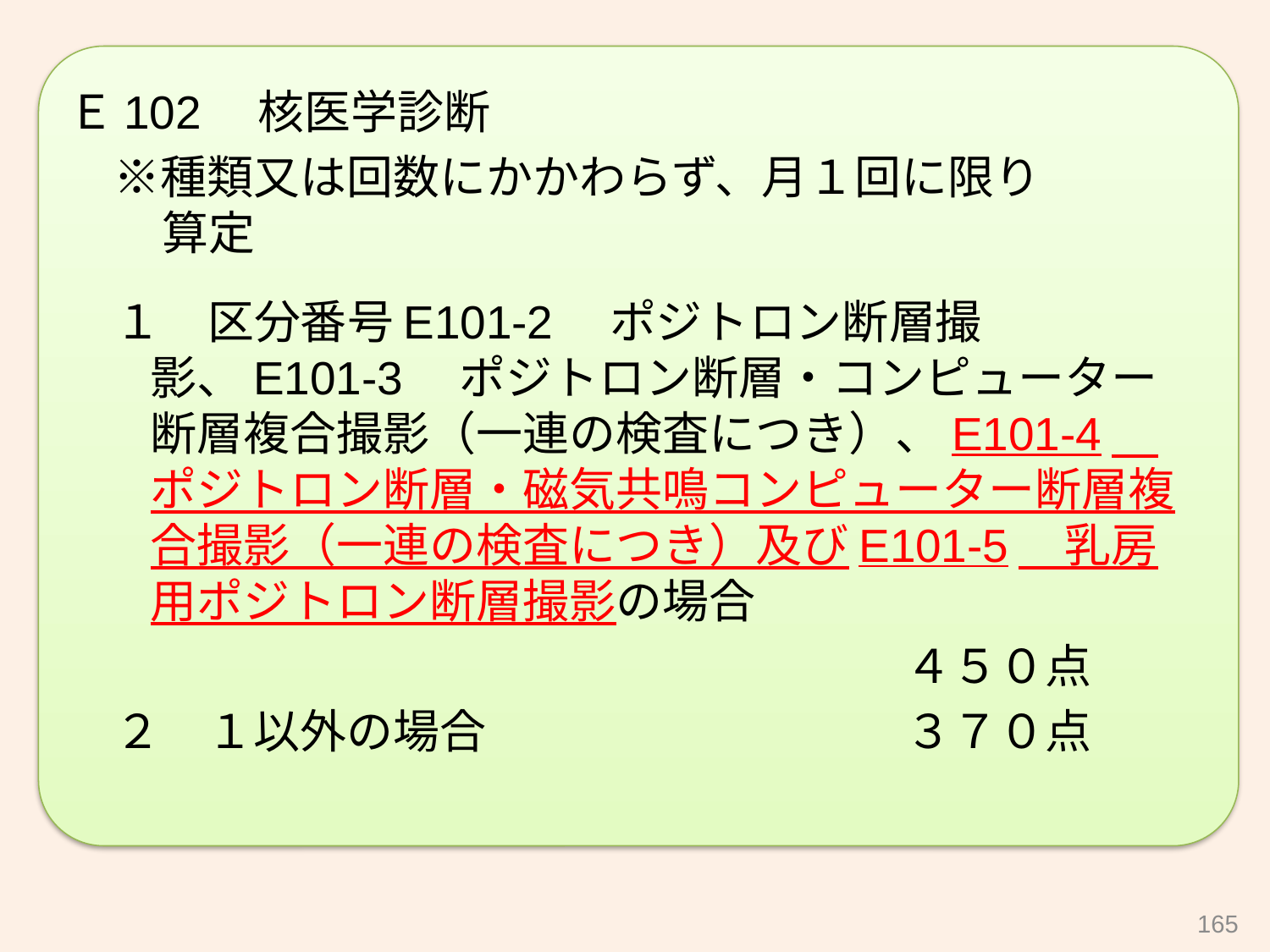

Ｅ102　核医学診断
　※種類又は回数にかかわらず、月１回に限り
　算定

　１　区分番号E101-2　ポジトロン断層撮影、E101-3　ポジトロン断層・コンピューター断層複合撮影（一連の検査につき）、E101-4　ポジトロン断層・磁気共鳴コンピューター断層複合撮影（一連の検査につき）及びE101-5　乳房用ポジトロン断層撮影の場合
　　　　　　　　　　　　　　　　　　４５０点
　２　１以外の場合　　　　　　　　　３７０点

165